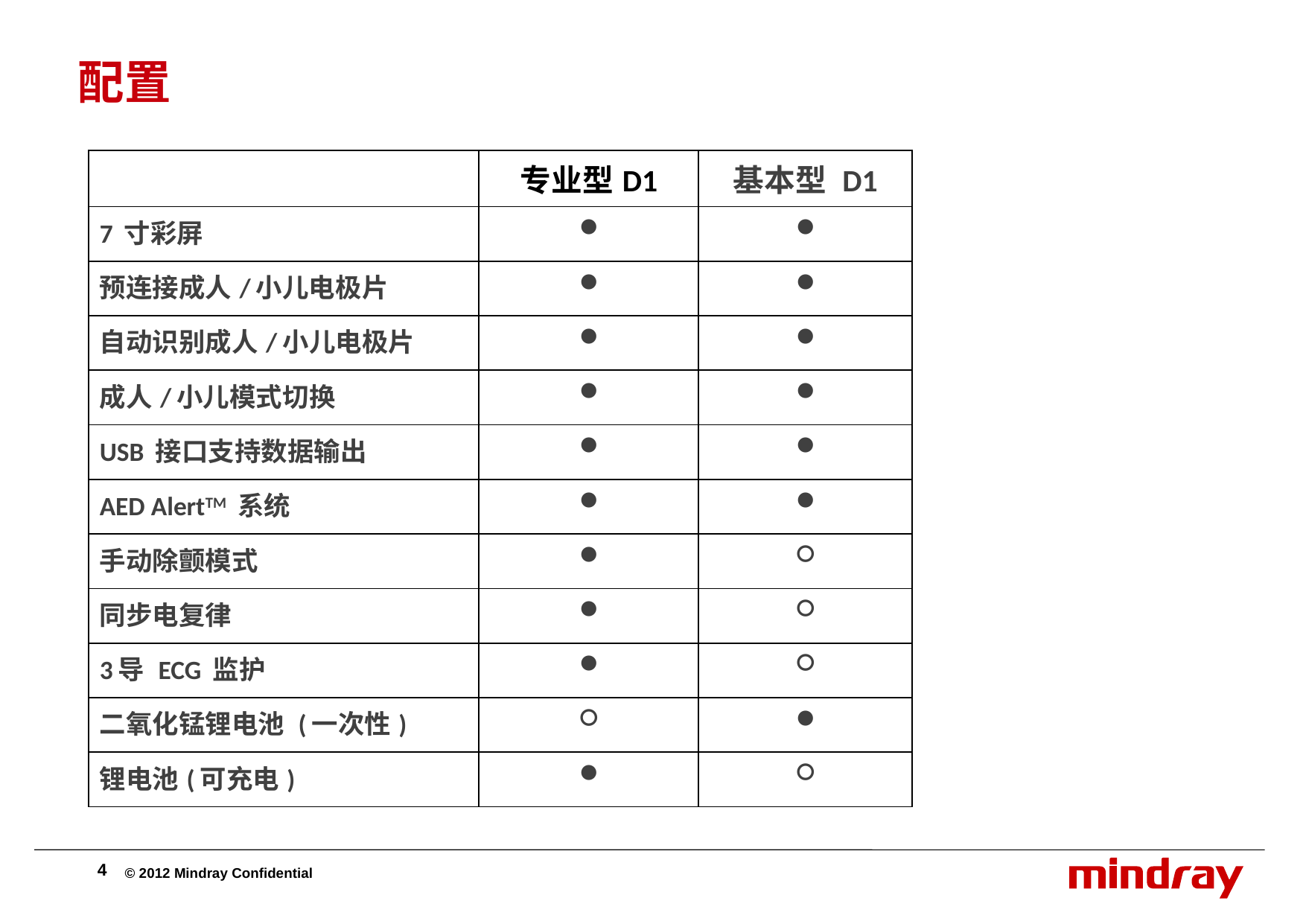

# 配置
|  | 专业型D1 | 基本型 D1 |
| --- | --- | --- |
| 7 寸彩屏 | ● | ● |
| 预连接成人/小儿电极片 | ● | ● |
| 自动识别成人/小儿电极片 | ● | ● |
| 成人/小儿模式切换 | ● | ● |
| USB 接口支持数据输出 | ● | ● |
| AED AlertTM 系统 | ● | ● |
| 手动除颤模式 | ● | ○ |
| 同步电复律 | ● | ○ |
| 3导 ECG 监护 | ● | ○ |
| 二氧化锰锂电池 (一次性) | ○ | ● |
| 锂电池(可充电) | ● | ○ |